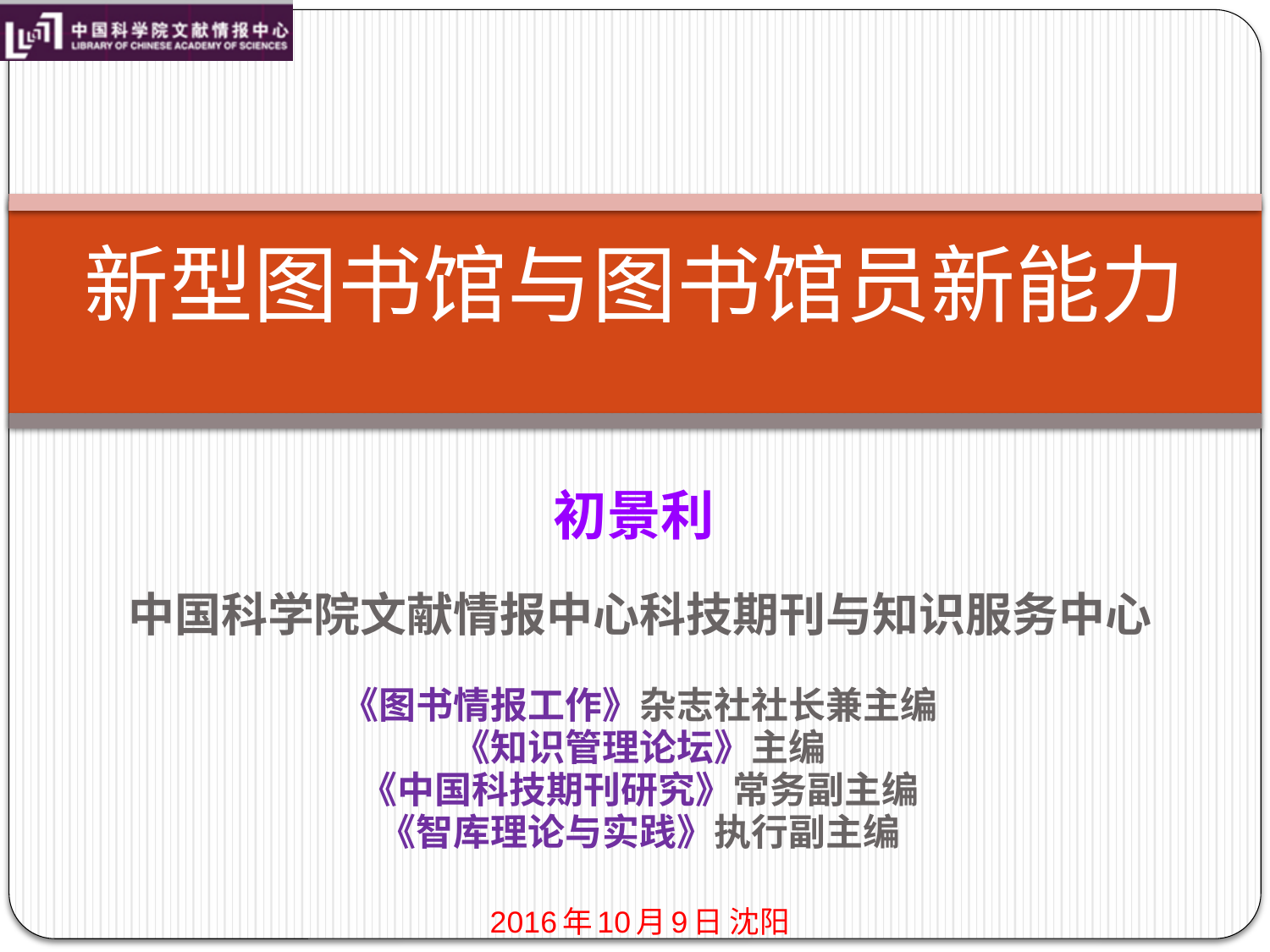

# 新型图书馆与图书馆员新能力
初景利

中国科学院文献情报中心科技期刊与知识服务中心

《图书情报工作》杂志社社长兼主编
《知识管理论坛》主编
《中国科技期刊研究》常务副主编
《智库理论与实践》执行副主编

2016年10月9日 沈阳